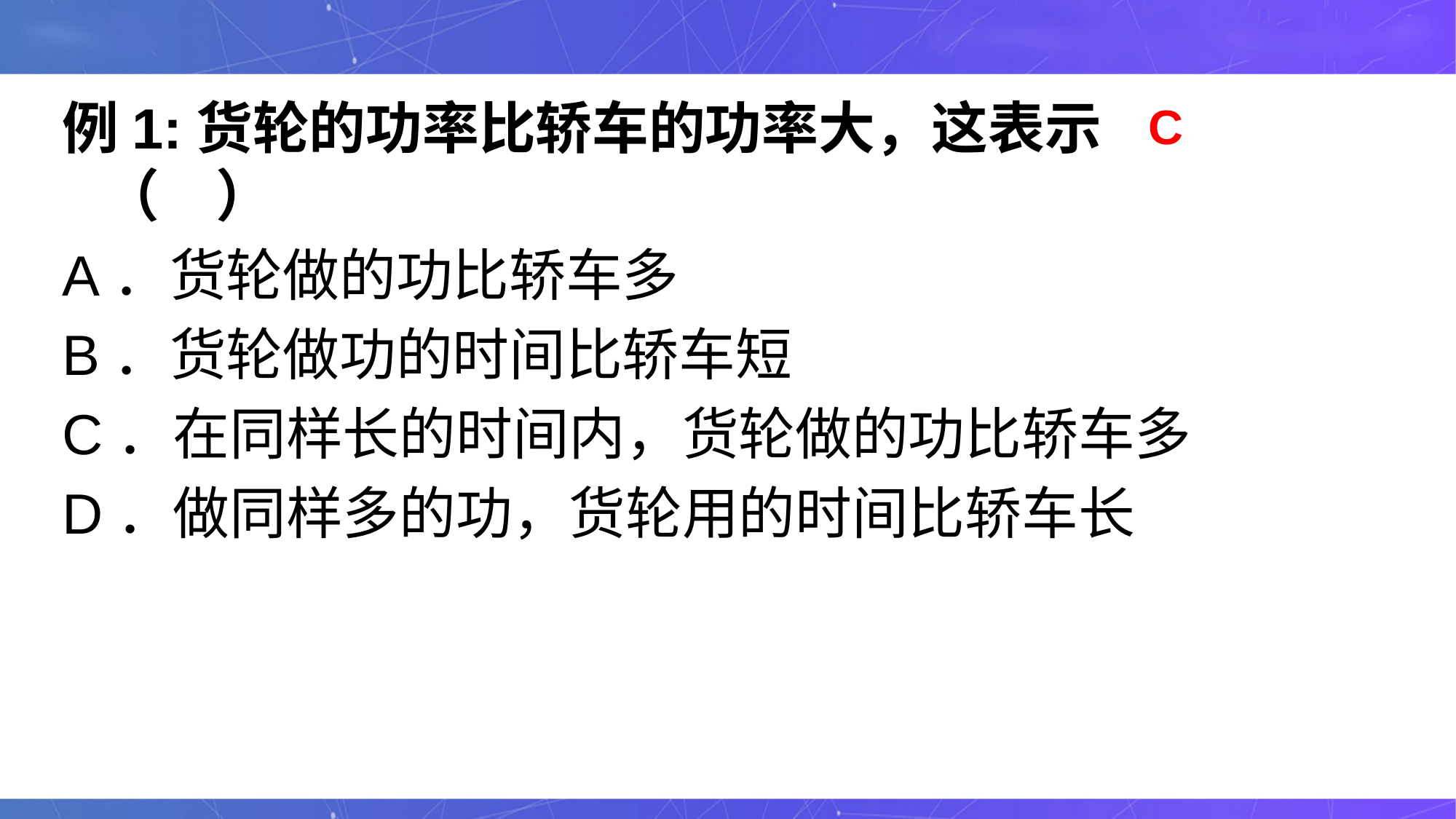

例1:货轮的功率比轿车的功率大，这表示（　）
A．货轮做的功比轿车多
B．货轮做功的时间比轿车短
C．在同样长的时间内，货轮做的功比轿车多
D．做同样多的功，货轮用的时间比轿车长

C